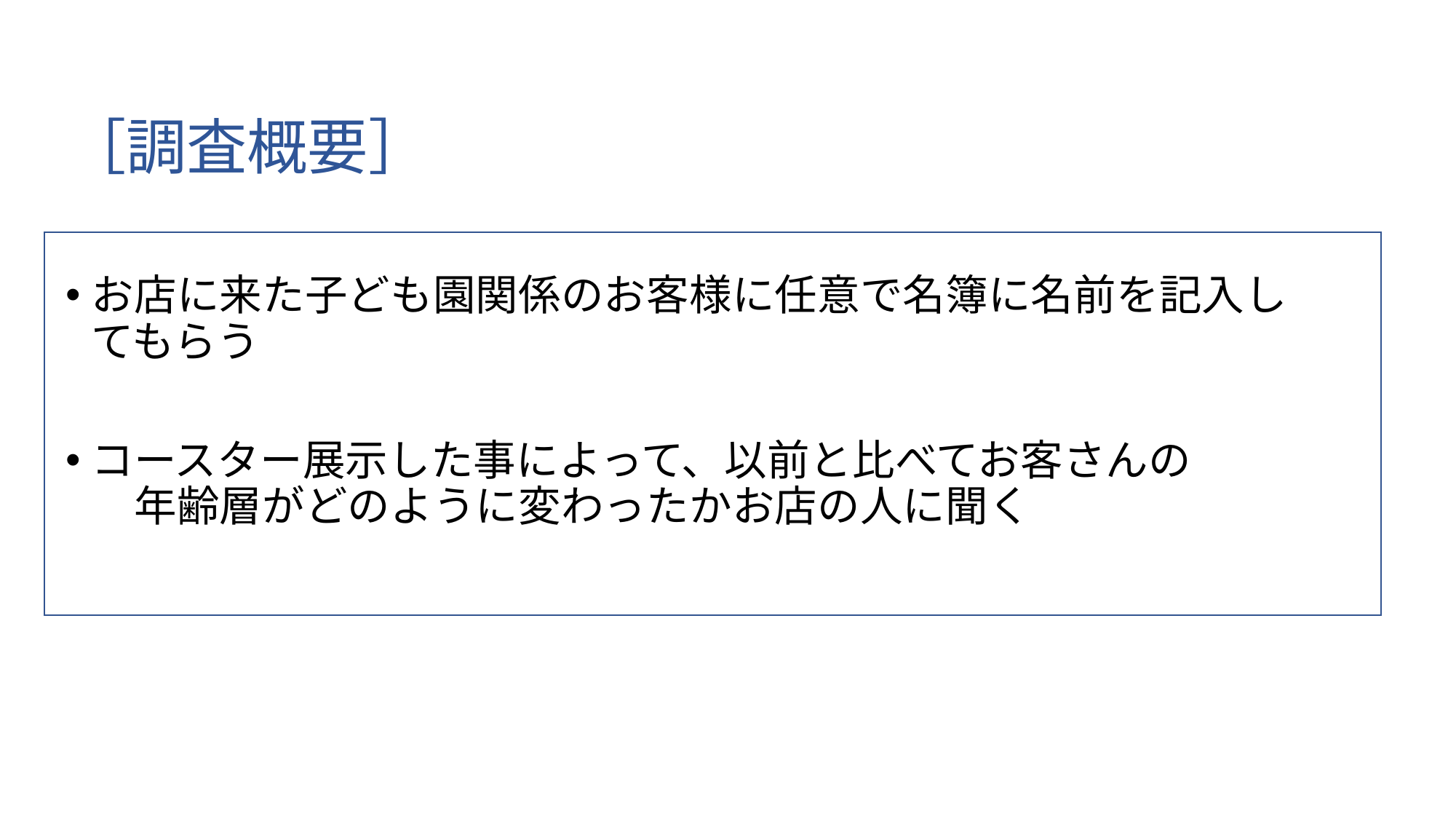

# ［調査概要］

お店に来た子ども園関係のお客様に任意で名簿に名前を記入してもらう

コースター展示した事によって、以前と比べてお客さんの　　　年齢層がどのように変わったかお店の人に聞く